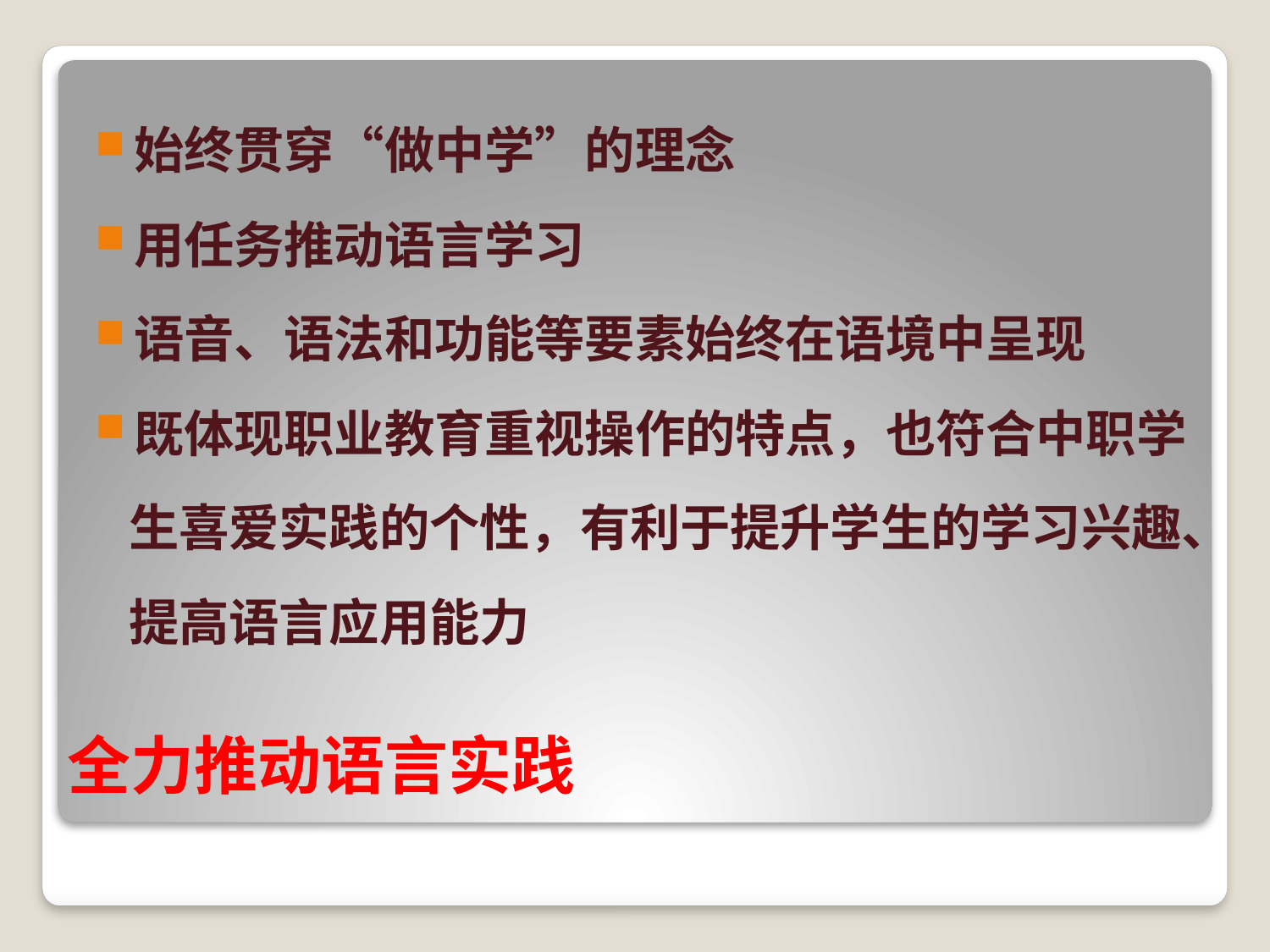

始终贯穿“做中学”的理念
用任务推动语言学习
语音、语法和功能等要素始终在语境中呈现
既体现职业教育重视操作的特点，也符合中职学
  生喜爱实践的个性，有利于提升学生的学习兴趣、
  提高语言应用能力

# 全力推动语言实践